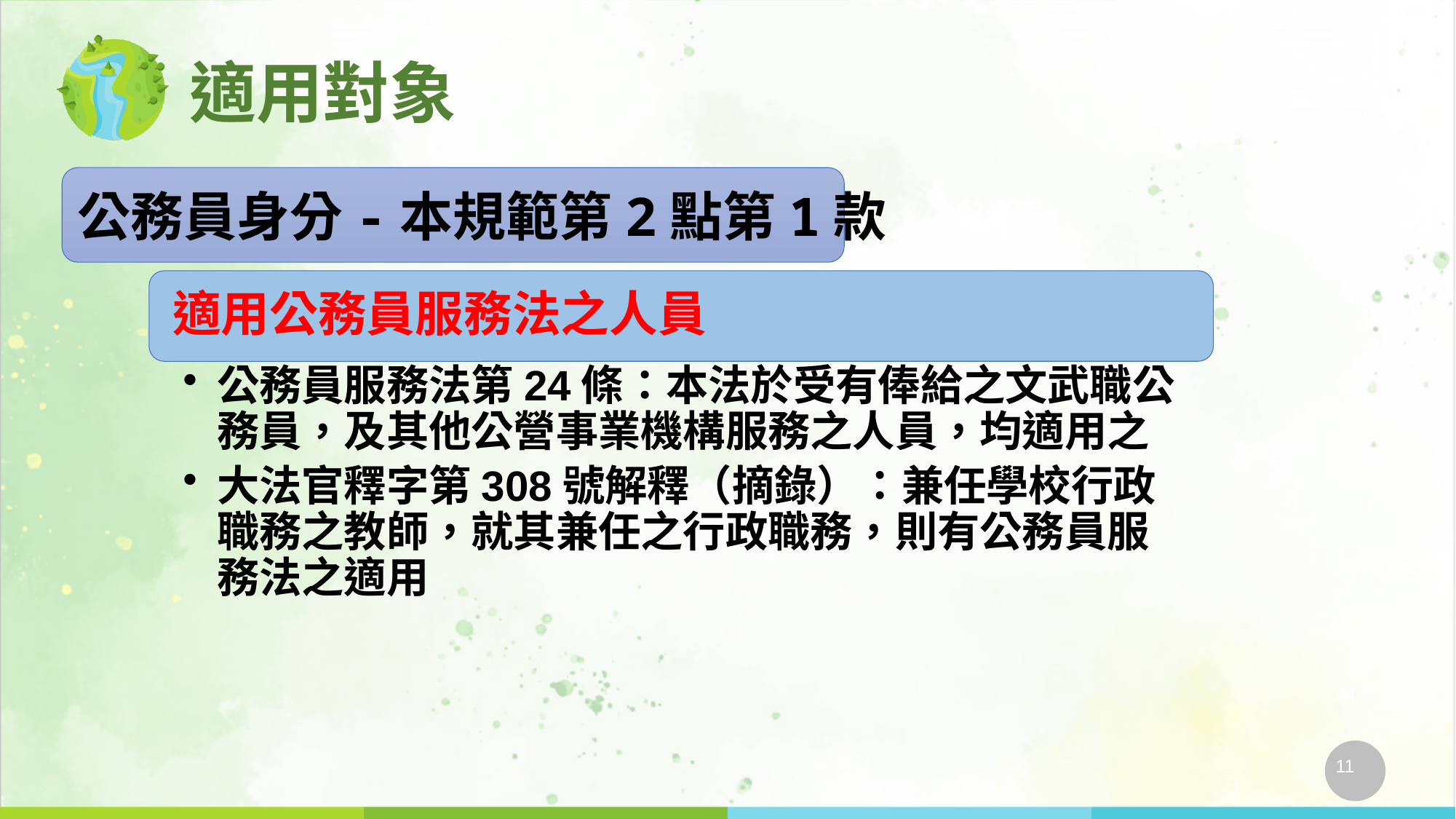

適用對象
公務員身分-本規範第2點第1款
適用公務員服務法之人員
公務員服務法第24條：本法於受有俸給之文武職公務員，及其他公營事業機構服務之人員，均適用之
大法官釋字第308號解釋（摘錄）：兼任學校行政職務之教師，就其兼任之行政職務，則有公務員服務法之適用
11
11